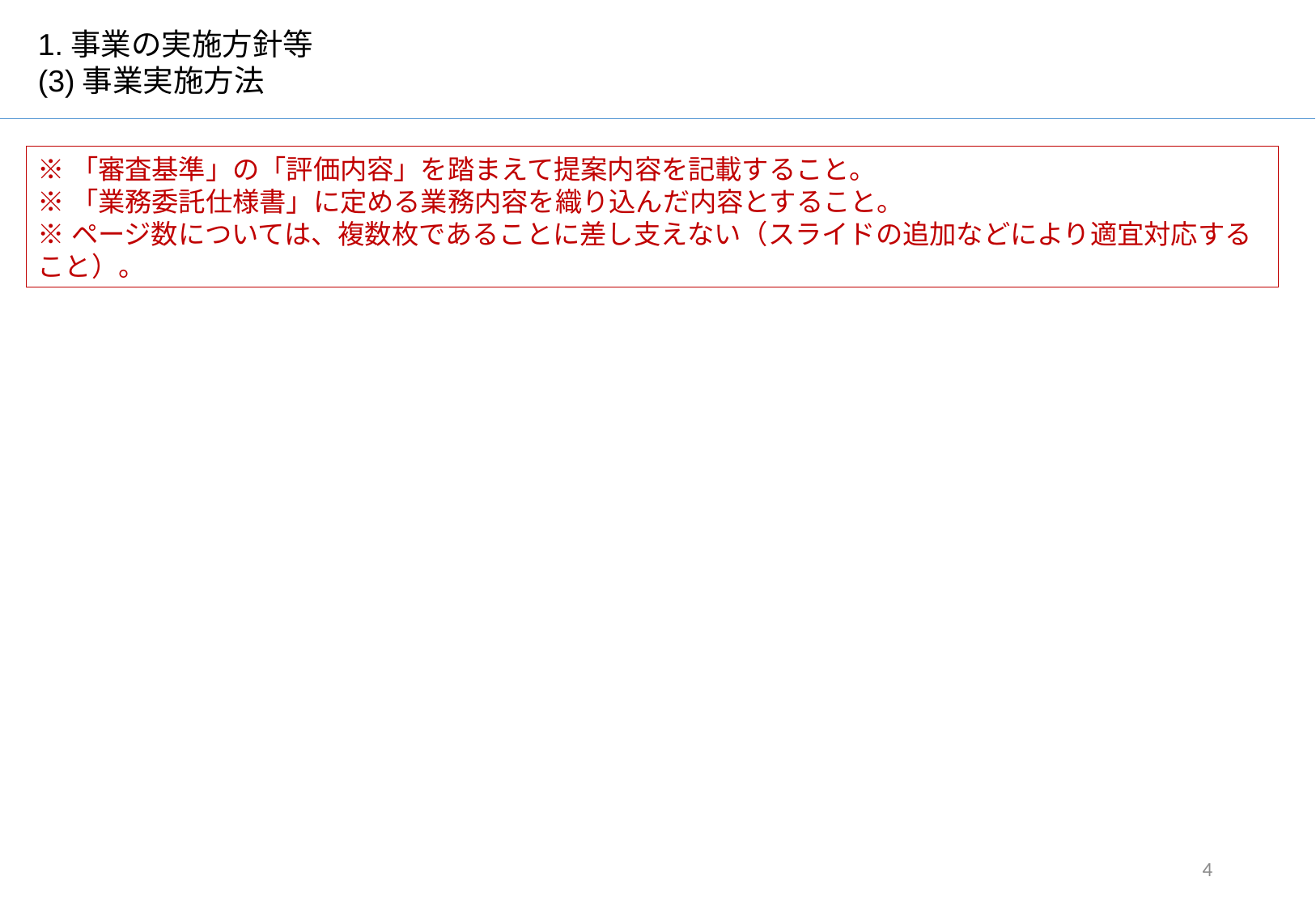

1.事業の実施方針等
(3)事業実施方法
※「審査基準」の「評価内容」を踏まえて提案内容を記載すること。
※「業務委託仕様書」に定める業務内容を織り込んだ内容とすること。
※ページ数については、複数枚であることに差し支えない（スライドの追加などにより適宜対応すること）。
4